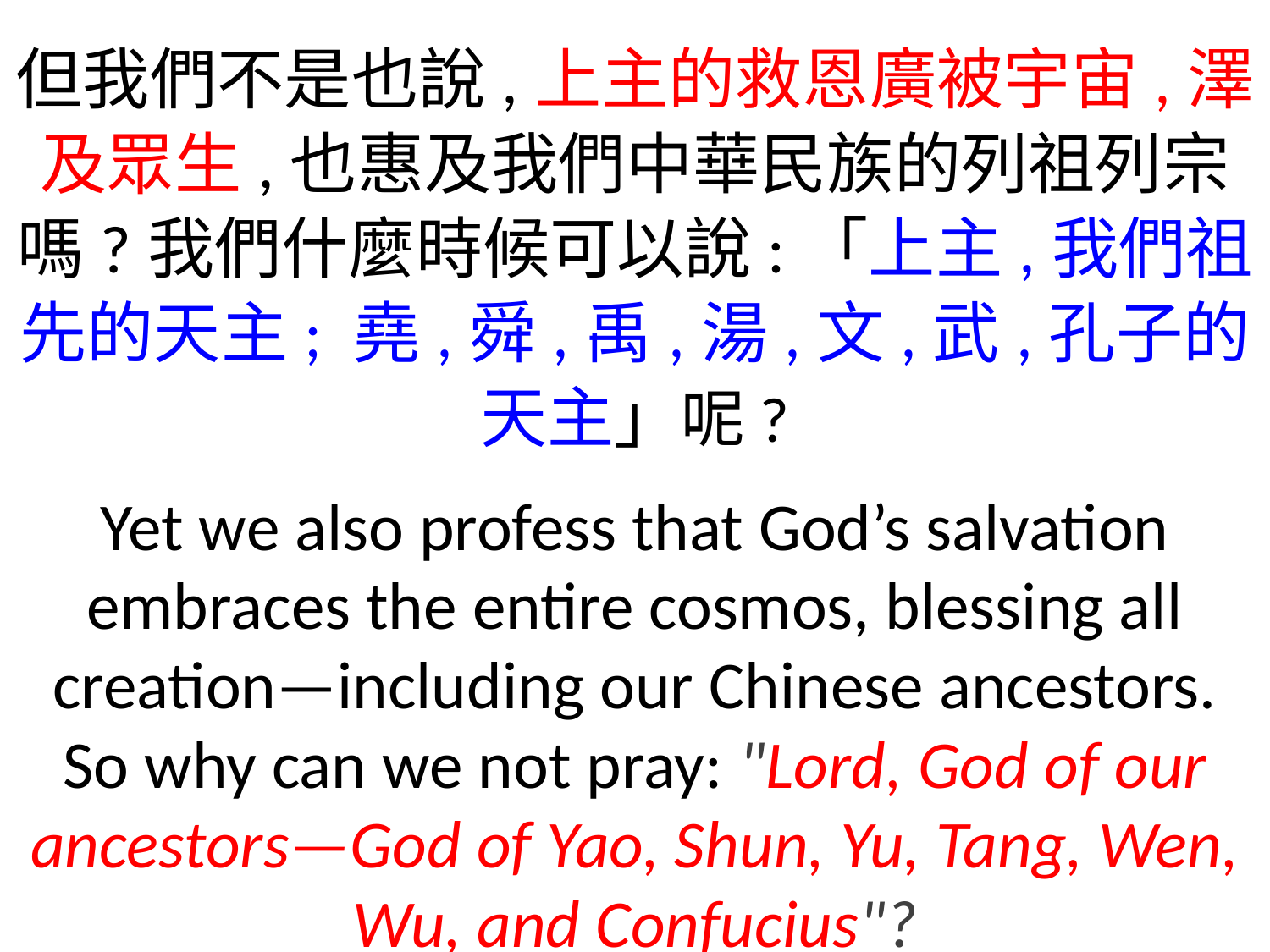

但我們不是也說,上主的救恩廣被宇宙,澤及眾生,也惠及我們中華民族的列祖列宗嗎?我們什麼時候可以說:「上主,我們祖先的天主; 堯,舜,禹,湯,文,武,孔子的天主」呢?
Yet we also profess that God’s salvation embraces the entire cosmos, blessing all creation—including our Chinese ancestors. So why can we not pray: "Lord, God of our ancestors—God of Yao, Shun, Yu, Tang, Wen, Wu, and Confucius"?